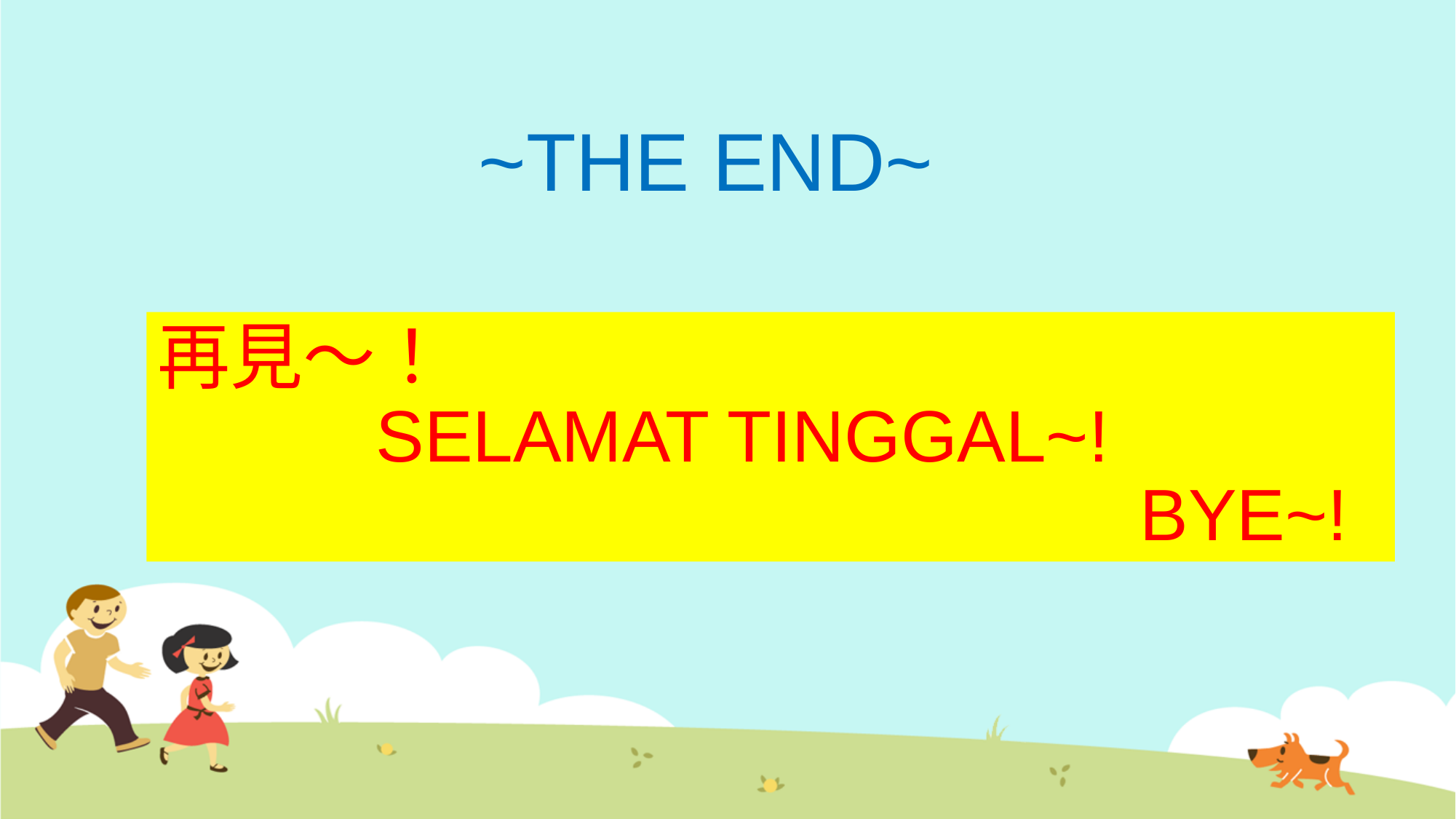

# ~THE END~
再見～！
		SELAMAT TINGGAL~!
									BYE~!